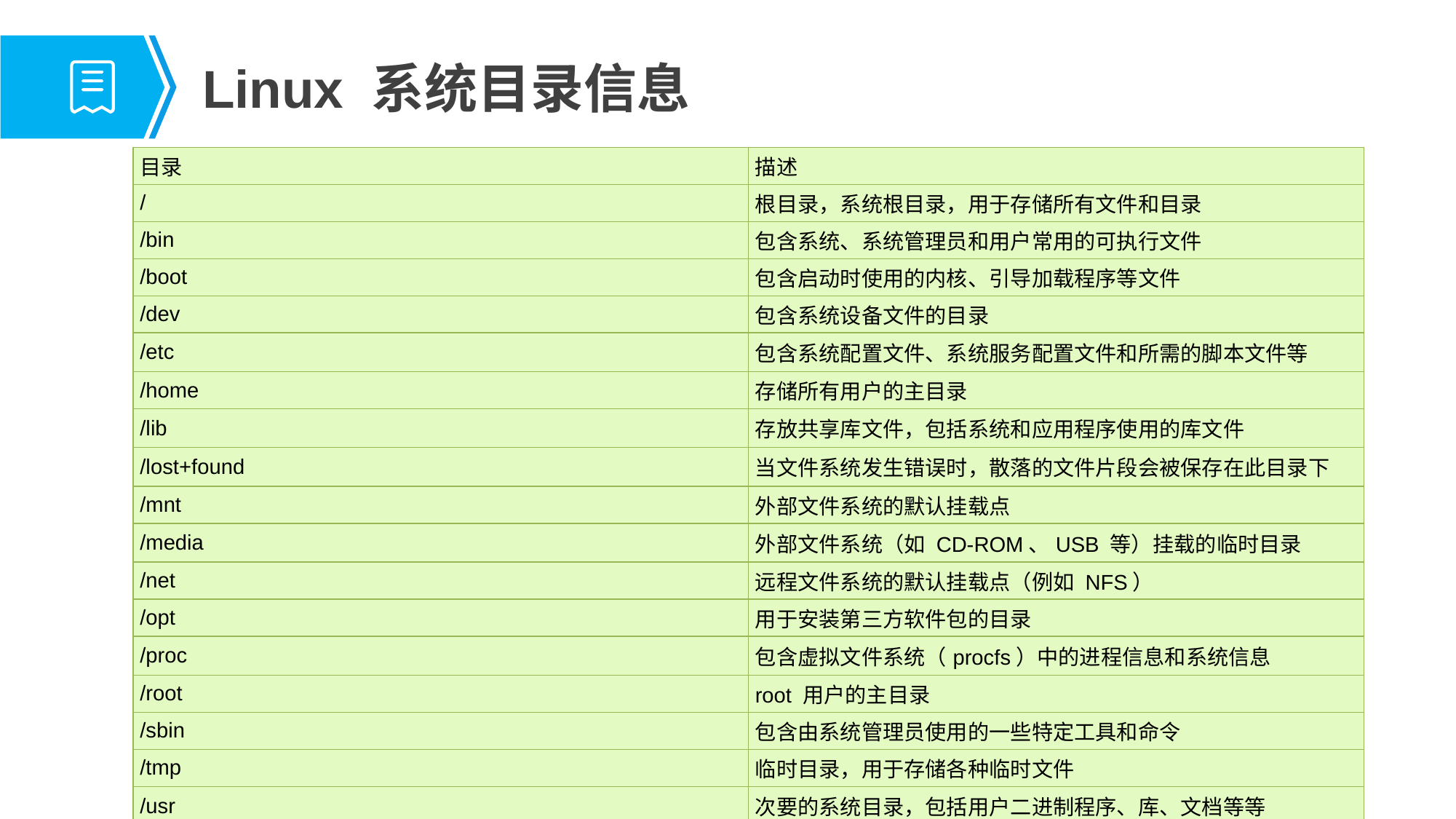

# Linux 系统目录信息

| 目录 | 描述 |
| --- | --- |
| / | 根目录，系统根目录，用于存储所有文件和目录 |
| /bin | 包含系统、系统管理员和用户常用的可执行文件 |
| /boot | 包含启动时使用的内核、引导加载程序等文件 |
| /dev | 包含系统设备文件的目录 |
| /etc | 包含系统配置文件、系统服务配置文件和所需的脚本文件等 |
| /home | 存储所有用户的主目录 |
| /lib | 存放共享库文件，包括系统和应用程序使用的库文件 |
| /lost+found | 当文件系统发生错误时，散落的文件片段会被保存在此目录下 |
| /mnt | 外部文件系统的默认挂载点 |
| /media | 外部文件系统（如 CD-ROM、USB 等）挂载的临时目录 |
| /net | 远程文件系统的默认挂载点（例如 NFS） |
| /opt | 用于安装第三方软件包的目录 |
| /proc | 包含虚拟文件系统（procfs）中的进程信息和系统信息 |
| /root | root 用户的主目录 |
| /sbin | 包含由系统管理员使用的一些特定工具和命令 |
| /tmp | 临时目录，用于存储各种临时文件 |
| /usr | 次要的系统目录，包括用户二进制程序、库、文档等等 |
| /var | 存放日志文件、邮件队列、打印机等可变文件和临时文件等。 |